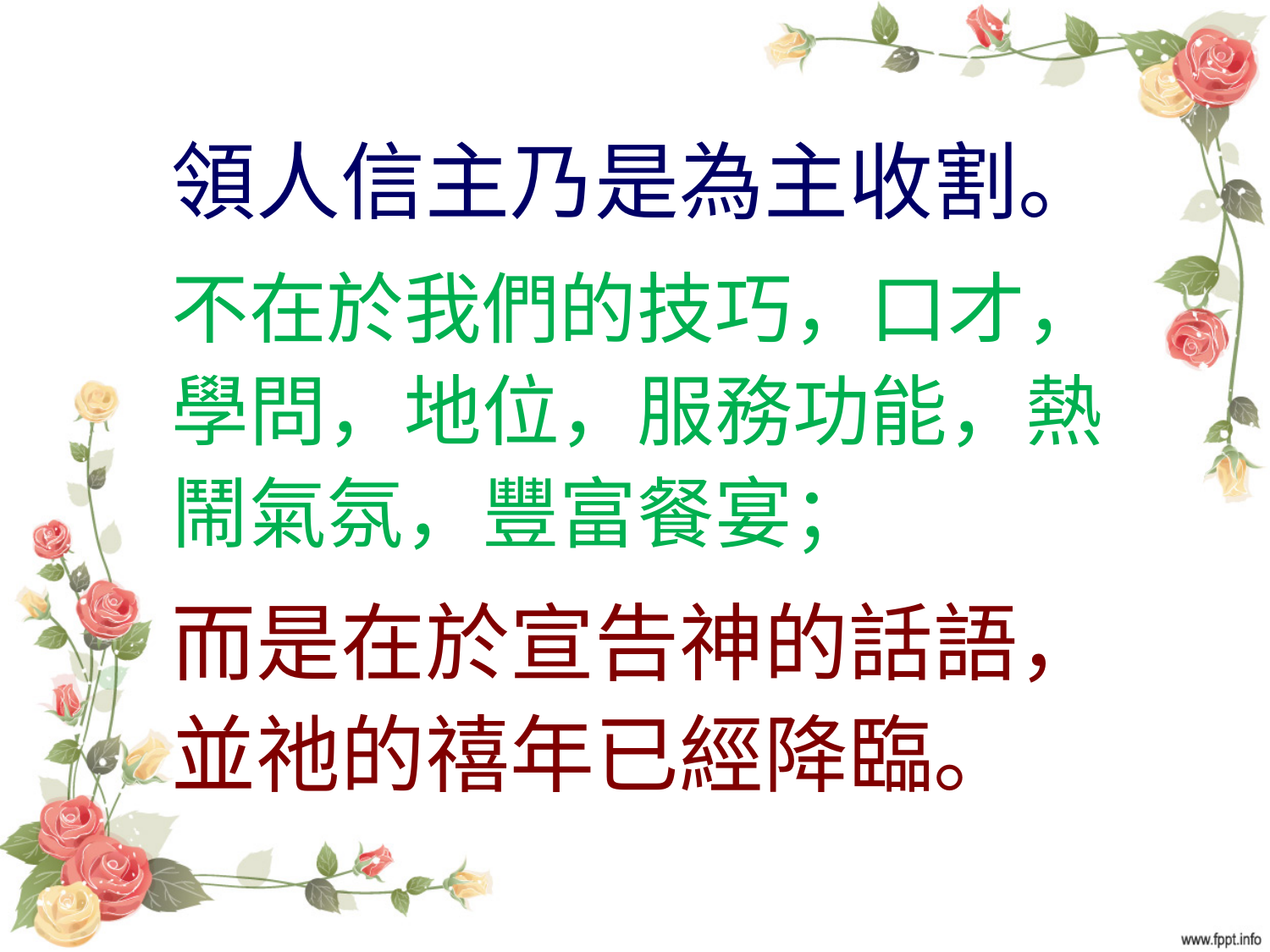

領人信主乃是為主收割。
不在於我們的技巧，口才，學問，地位，服務功能，熱鬧氣氛，豐富餐宴；
而是在於宣告神的話語，並祂的禧年已經降臨。